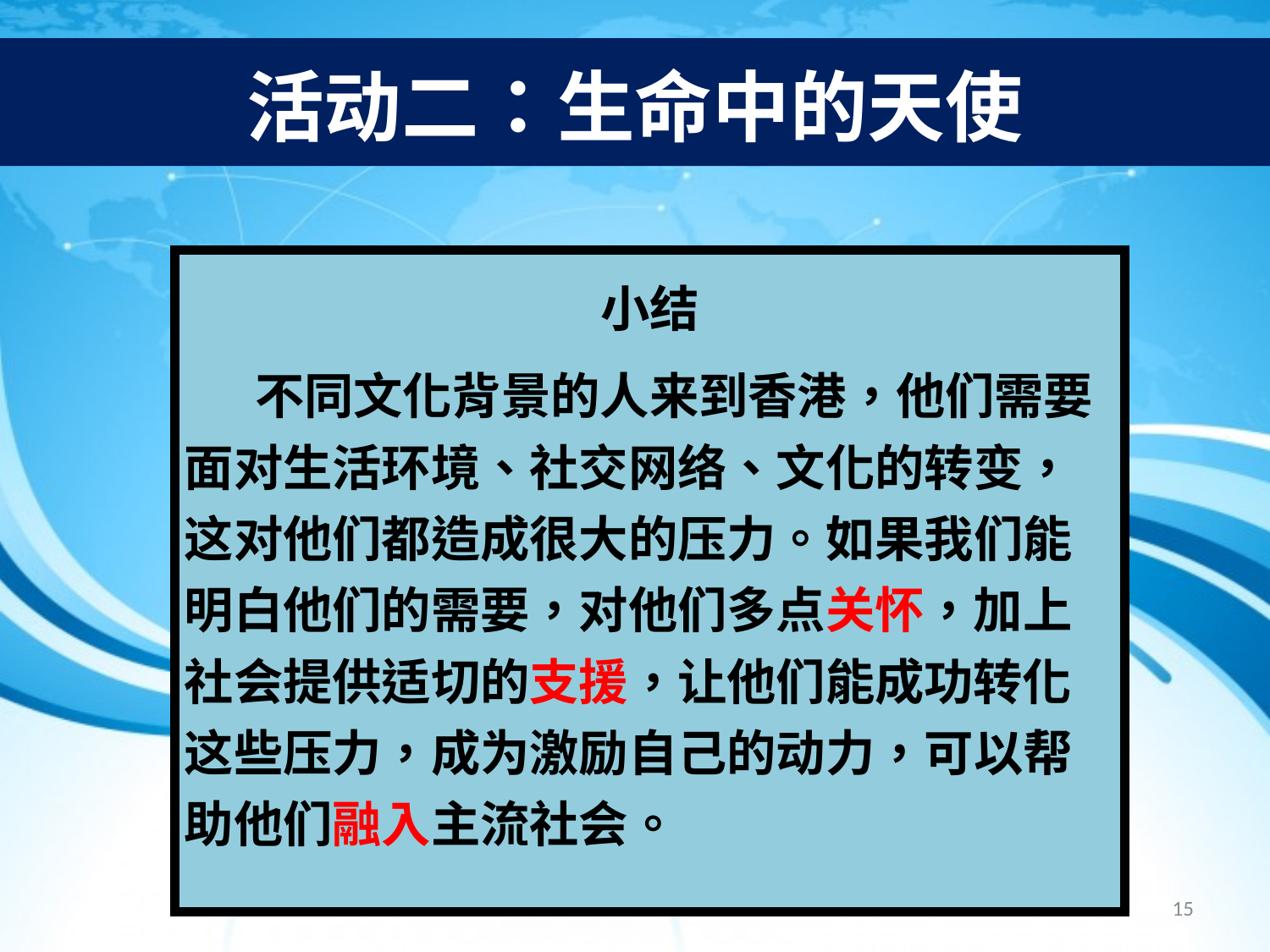

# 活动二：生命中的天使
| 小结 不同文化背景的人来到香港，他们需要面对生活环境、社交网络、文化的转变，这对他们都造成很大的压力。如果我们能明白他们的需要，对他们多点关怀，加上社会提供适切的支援，让他们能成功转化这些压力，成为激励自己的动力，可以帮助他们融入主流社会。 |
| --- |
15